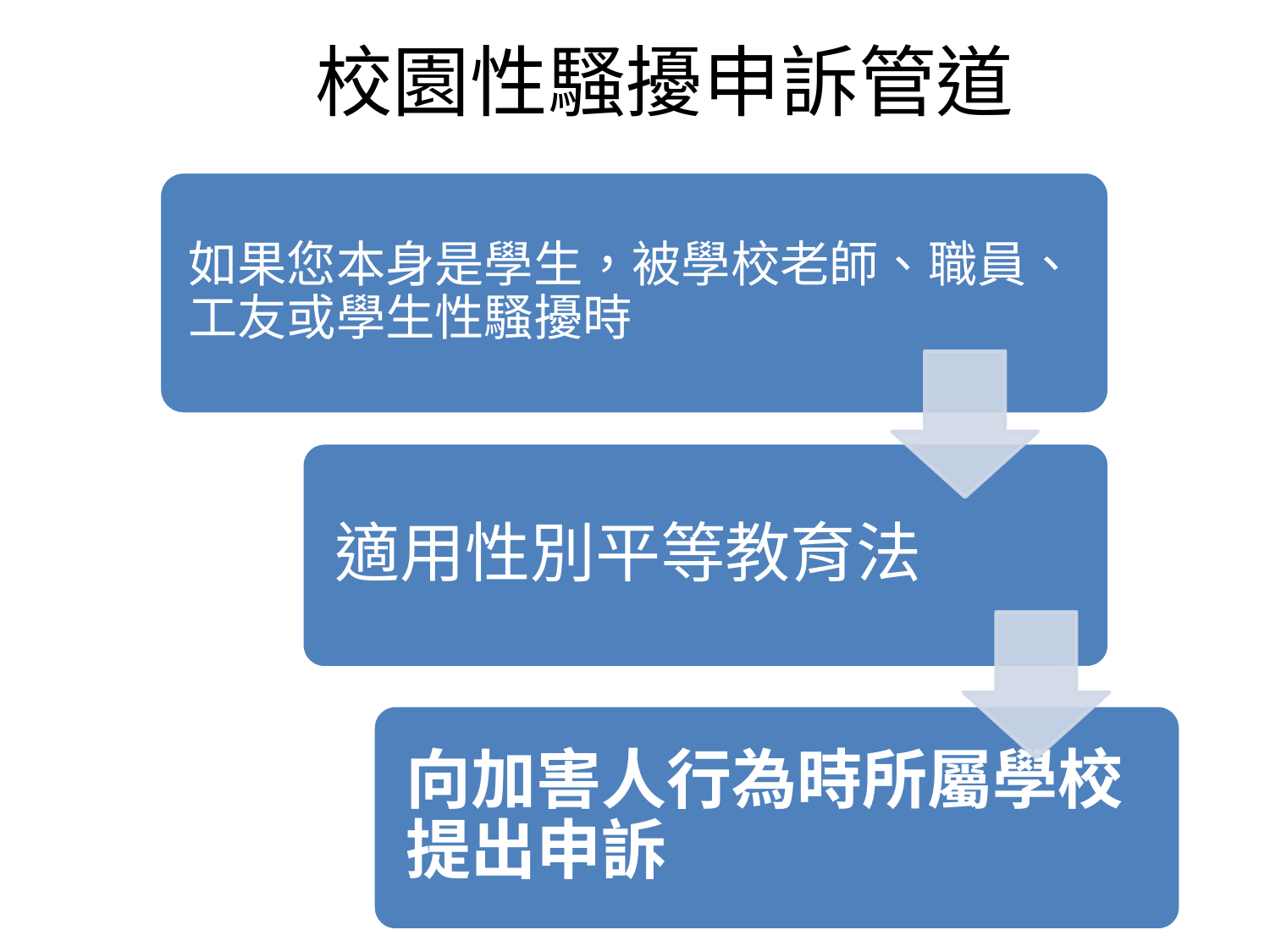

# 校園性騷擾申訴管道
如果您本身是學生，被學校老師、職員、工友或學生性騷擾時
適用性別平等教育法
向加害人行為時所屬學校提出申訴